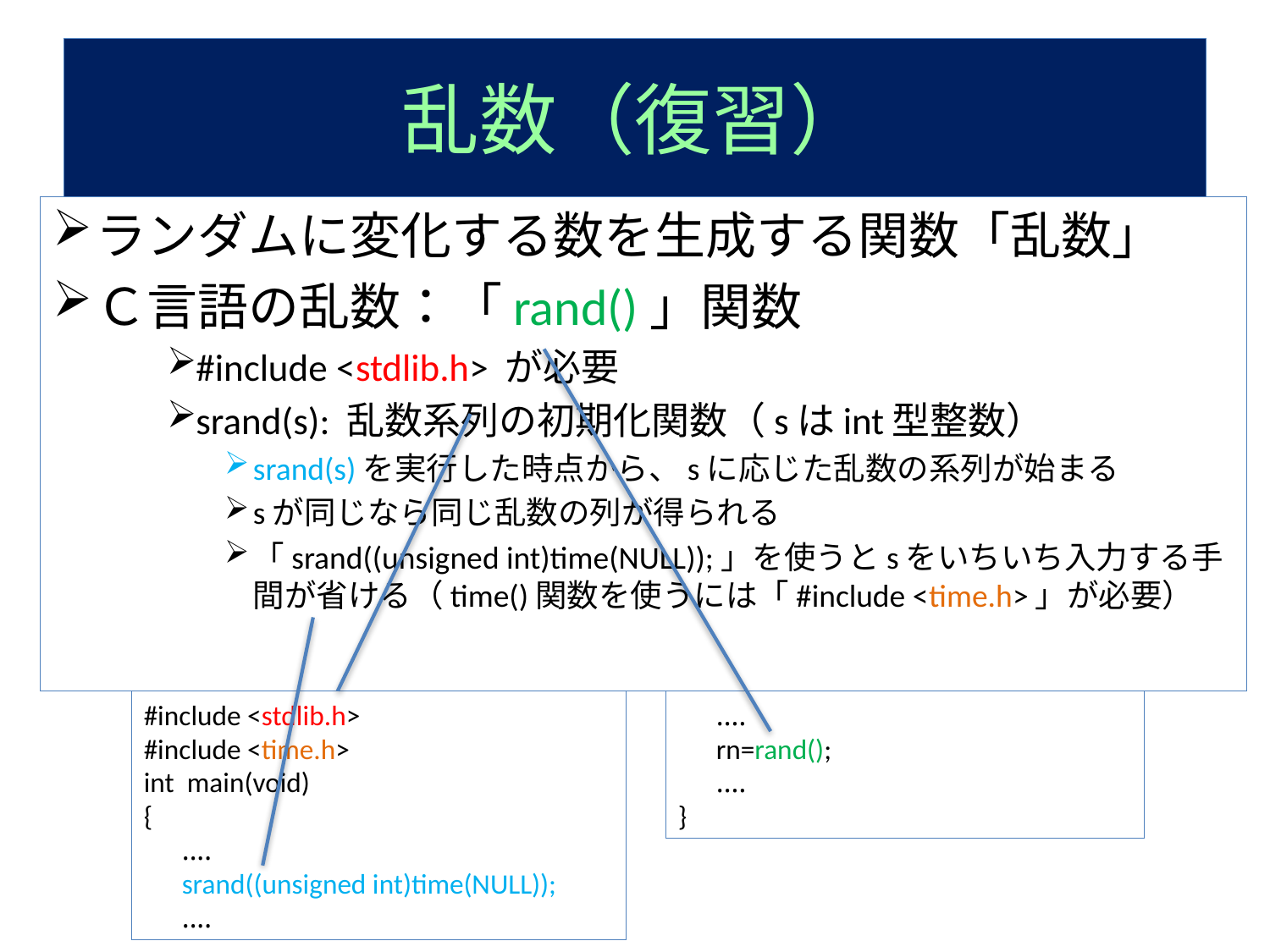

# 乱数（復習）
ランダムに変化する数を生成する関数「乱数」
Ｃ言語の乱数：「rand()」関数
#include <stdlib.h> が必要
srand(s): 乱数系列の初期化関数（sはint型整数）
srand(s)を実行した時点から、sに応じた乱数の系列が始まる
sが同じなら同じ乱数の列が得られる
「srand((unsigned int)time(NULL));」を使うとsをいちいち入力する手間が省ける（time()関数を使うには「#include <time.h>」が必要）

#include <stdlib.h>
#include <time.h>
int  main(void)
{
      ‥‥
      srand((unsigned int)time(NULL));
      ‥‥
      ‥‥
      rn=rand();
      ‥‥
}